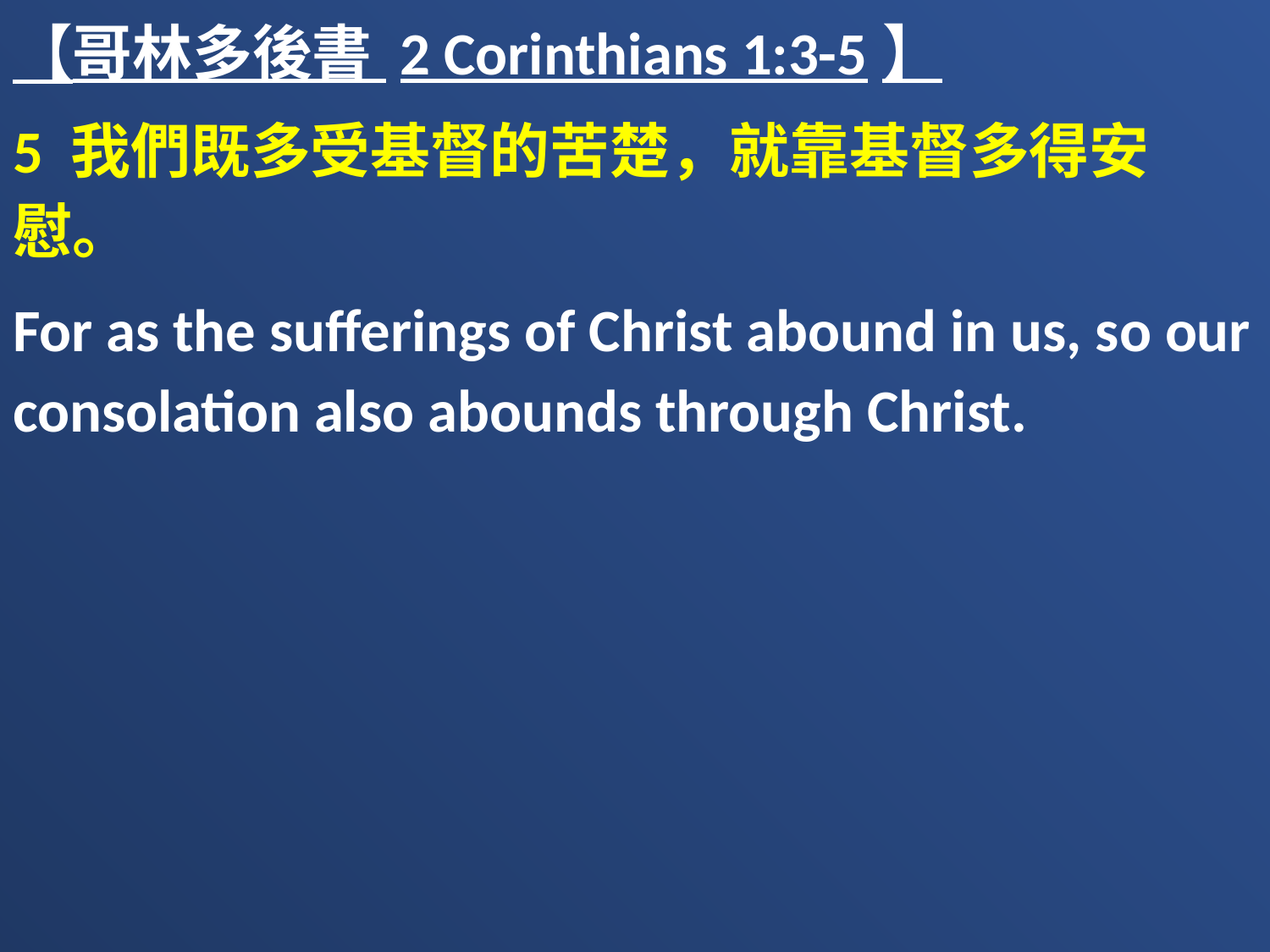

【哥林多後書 2 Corinthians 1:3-5】
5 我們既多受基督的苦楚，就靠基督多得安慰。
For as the sufferings of Christ abound in us, so our consolation also abounds through Christ.